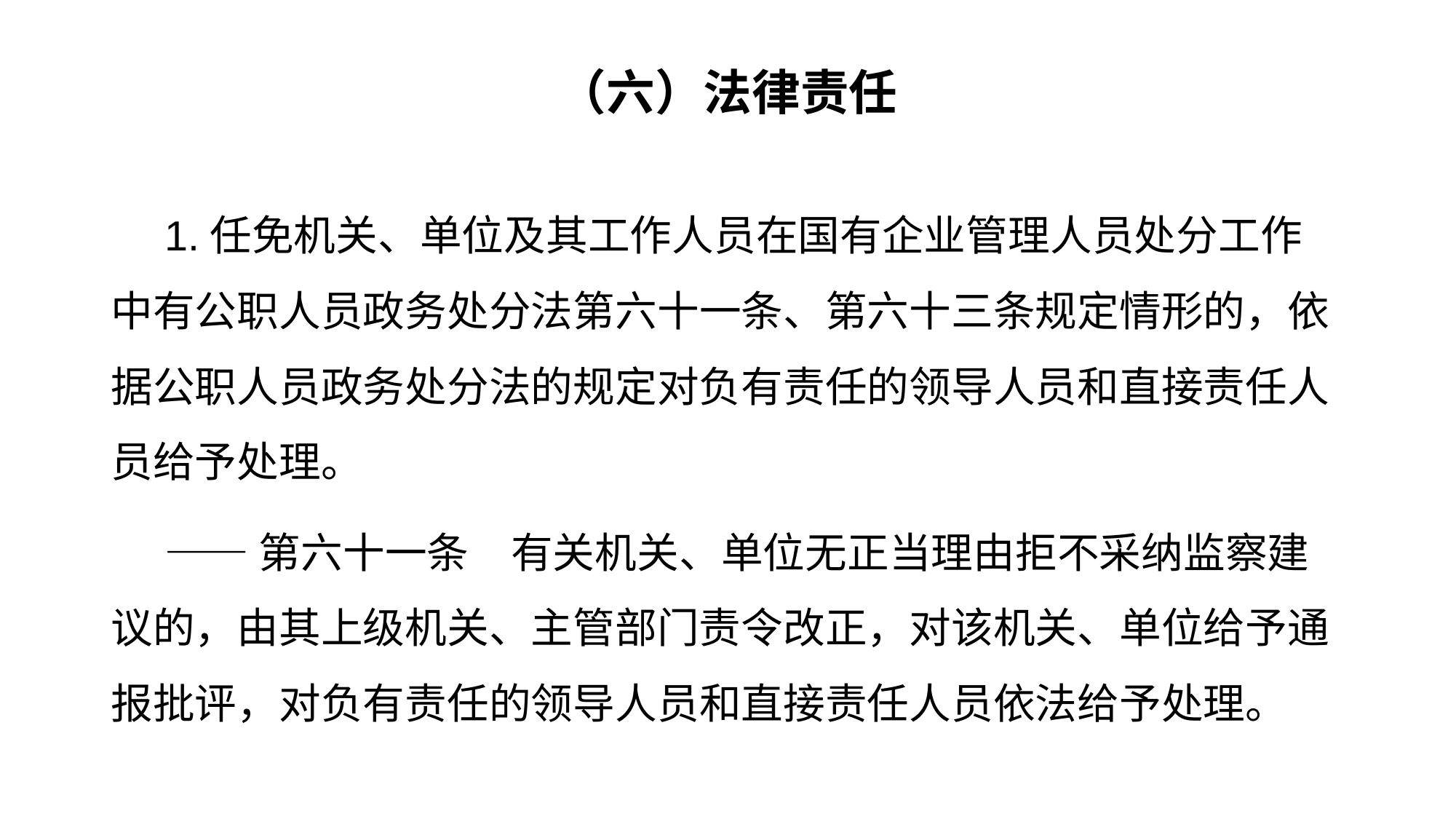

# （六）法律责任
1.任免机关、单位及其工作人员在国有企业管理人员处分工作中有公职人员政务处分法第六十一条、第六十三条规定情形的，依据公职人员政务处分法的规定对负有责任的领导人员和直接责任人员给予处理。
——第六十一条　有关机关、单位无正当理由拒不采纳监察建议的，由其上级机关、主管部门责令改正，对该机关、单位给予通报批评，对负有责任的领导人员和直接责任人员依法给予处理。